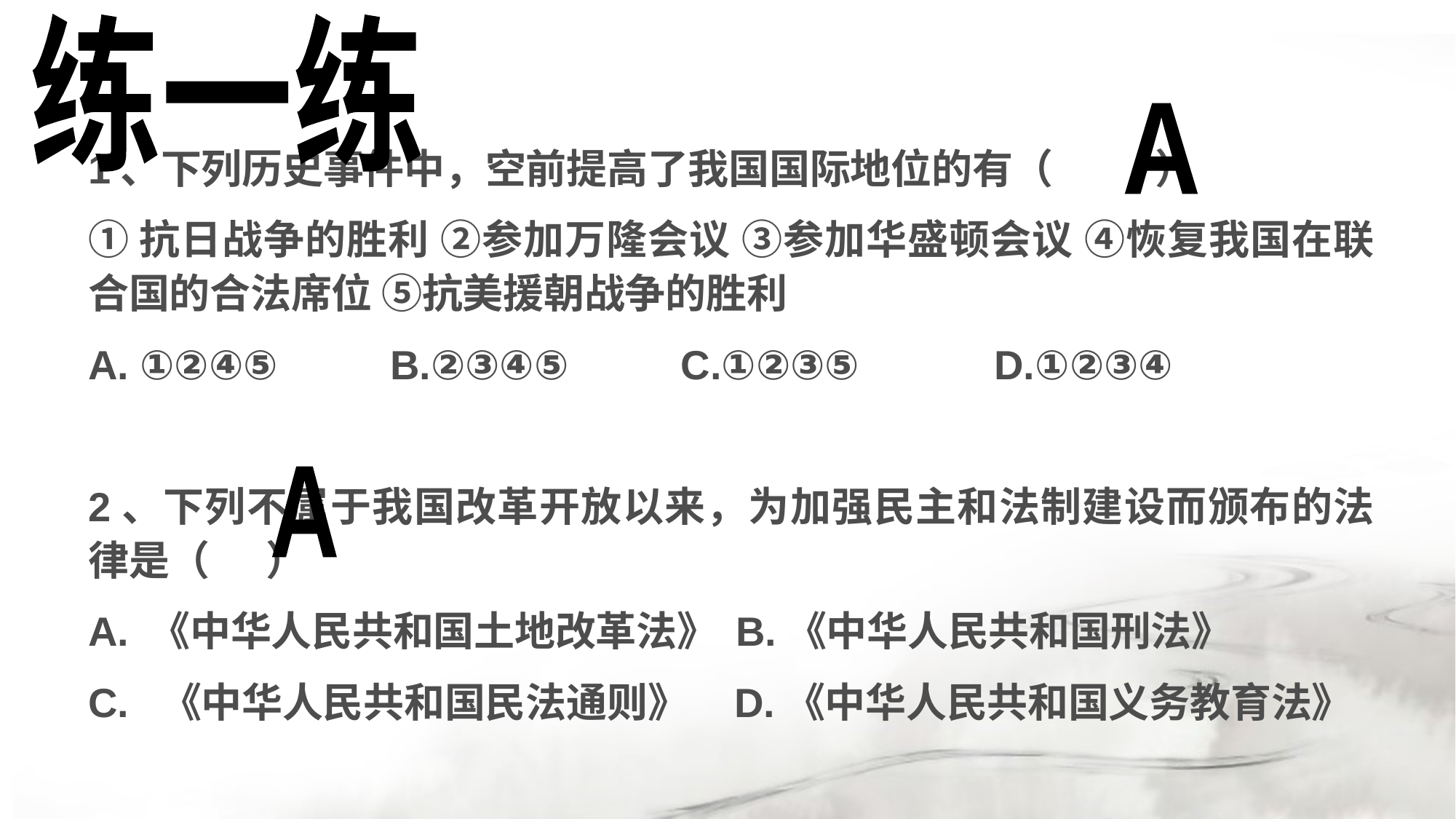

练一练
#
A
1、下列历史事件中，空前提高了我国国际地位的有（           ）
①抗日战争的胜利 ②参加万隆会议 ③参加华盛顿会议 ④恢复我国在联合国的合法席位 ⑤抗美援朝战争的胜利
A. ①②④⑤          B.②③④⑤          C.①②③⑤            D.①②③④

2、下列不属于我国改革开放以来，为加强民主和法制建设而颁布的法律是（      ）
A. 《中华人民共和国土地改革法》 B.《中华人民共和国刑法》
C.  《中华人民共和国民法通则》    D.《中华人民共和国义务教育法》

A